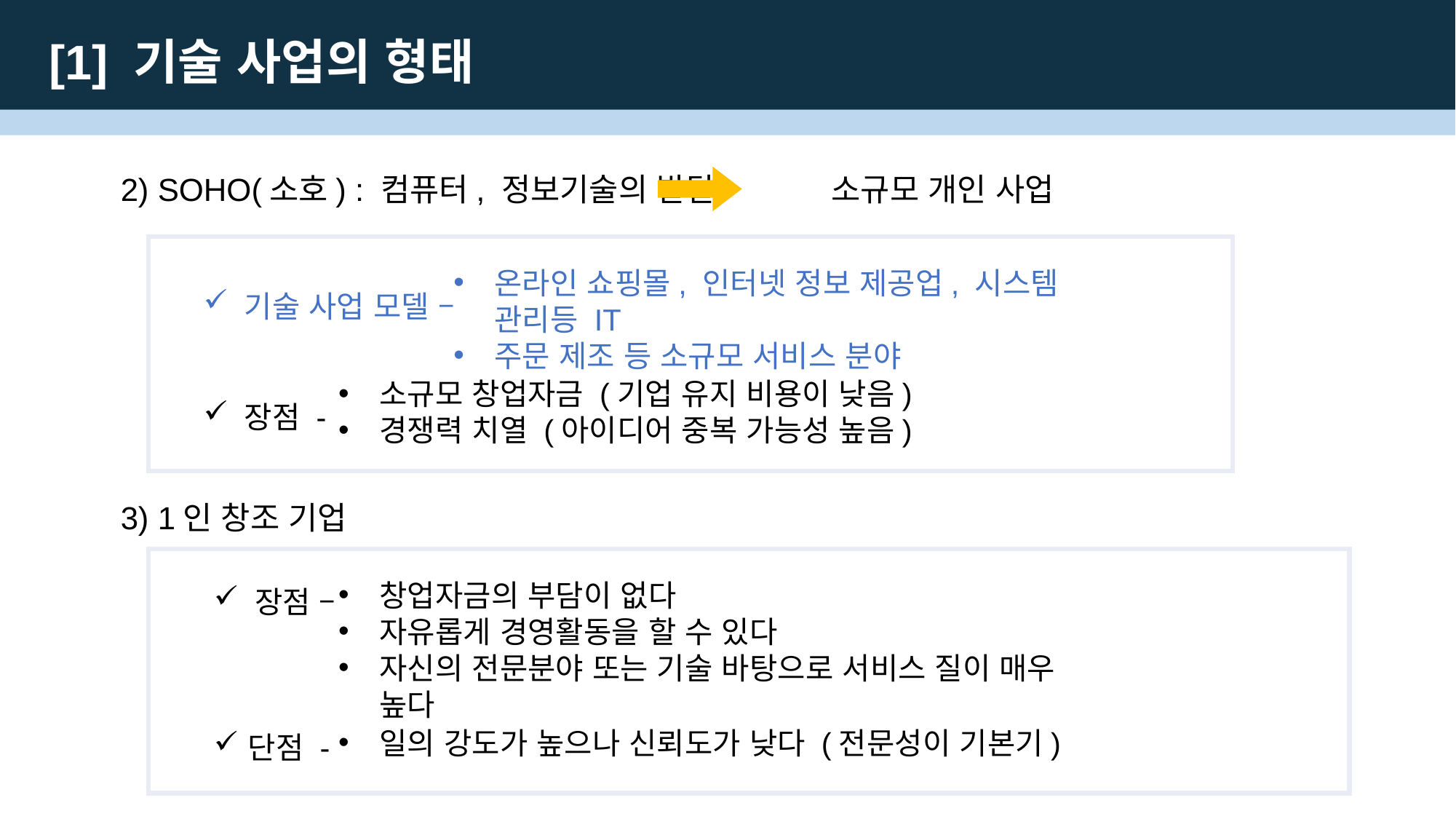

[1] 기술 사업의 형태
2) SOHO(소호) : 컴퓨터, 정보기술의 발달             소규모 개인 사업

기술 사업 모델 –

장점 -
온라인 쇼핑몰, 인터넷 정보 제공업, 시스템 관리등 IT
주문 제조 등 소규모 서비스 분야
소규모 창업자금 (기업 유지 비용이 낮음)
경쟁력 치열 (아이디어 중복 가능성 높음)
3) 1인 창조 기업
 경험
     기술
 지식
장점 –

단점 -
개인 – 사장, 직원
기술 사업 모델 -
창업자금의 부담이 없다
자유롭게 경영활동을 할 수 있다
자신의 전문분야 또는 기술 바탕으로 서비스 질이 매우 높다

나
기술 집약적 기회형 창업
활용         이윤 창출

IT, 문화컨텐츠 (유튜버), 제조업 등

일의 강도가 높으나 신뢰도가 낮다 (전문성이 기본기)